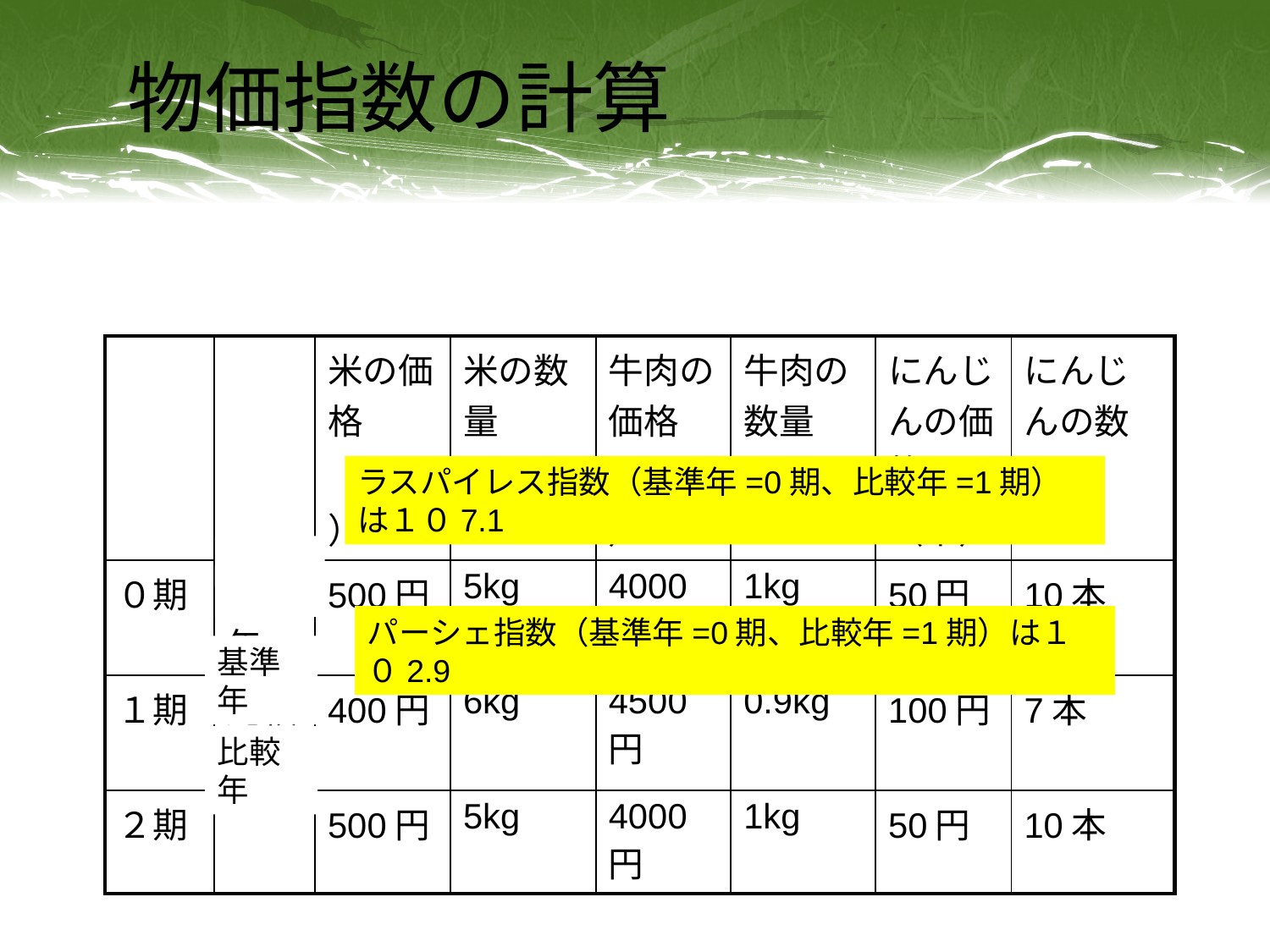

# 物価指数の計算
|  |  | 米の価格 （1kg） | 米の数量 | 牛肉の価格 （1kg） | 牛肉の数量 | にんじんの価格 （本） | にんじんの数量 |
| --- | --- | --- | --- | --- | --- | --- | --- |
| ０期 | 基準年 | 500円 | 5kg | 4000円 | 1kg | 50円 | 10本 |
| １期 | 比較年 | 400円 | 6kg | 4500円 | 0.9kg | 100円 | 7本 |
| ２期 |  | 500円 | 5kg | 4000円 | 1kg | 50円 | 10本 |
ラスパイレス指数（基準年=0期、比較年=1期）は１０7.1

パーシェ指数（基準年=0期、比較年=1期）は１０2.9
基準年
比較年